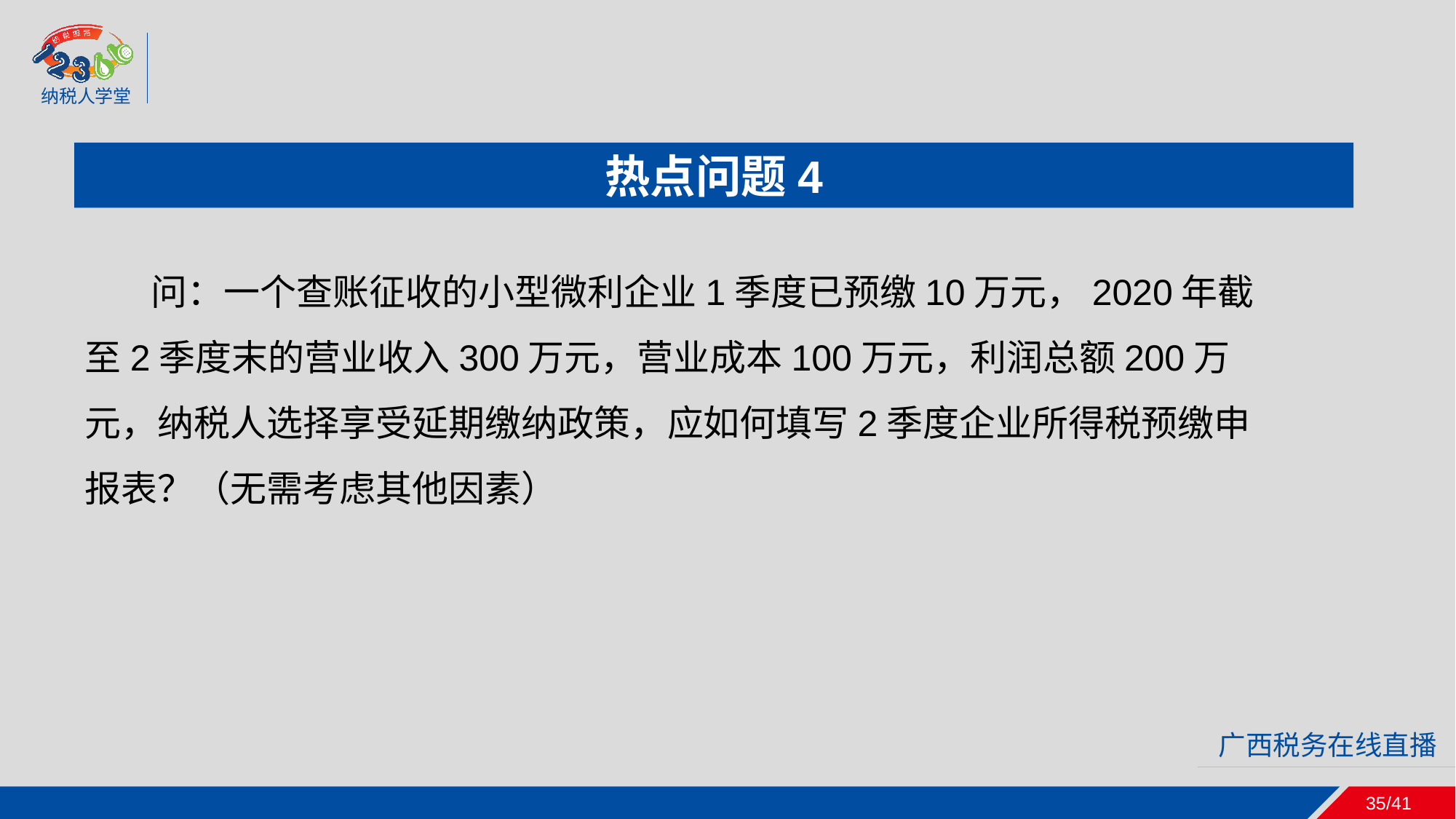

热点问题4
       问：一个查账征收的小型微利企业1季度已预缴10万元，2020年截至2季度末的营业收入300万元，营业成本100万元，利润总额200万元，纳税人选择享受延期缴纳政策，应如何填写2季度企业所得税预缴申报表？（无需考虑其他因素）